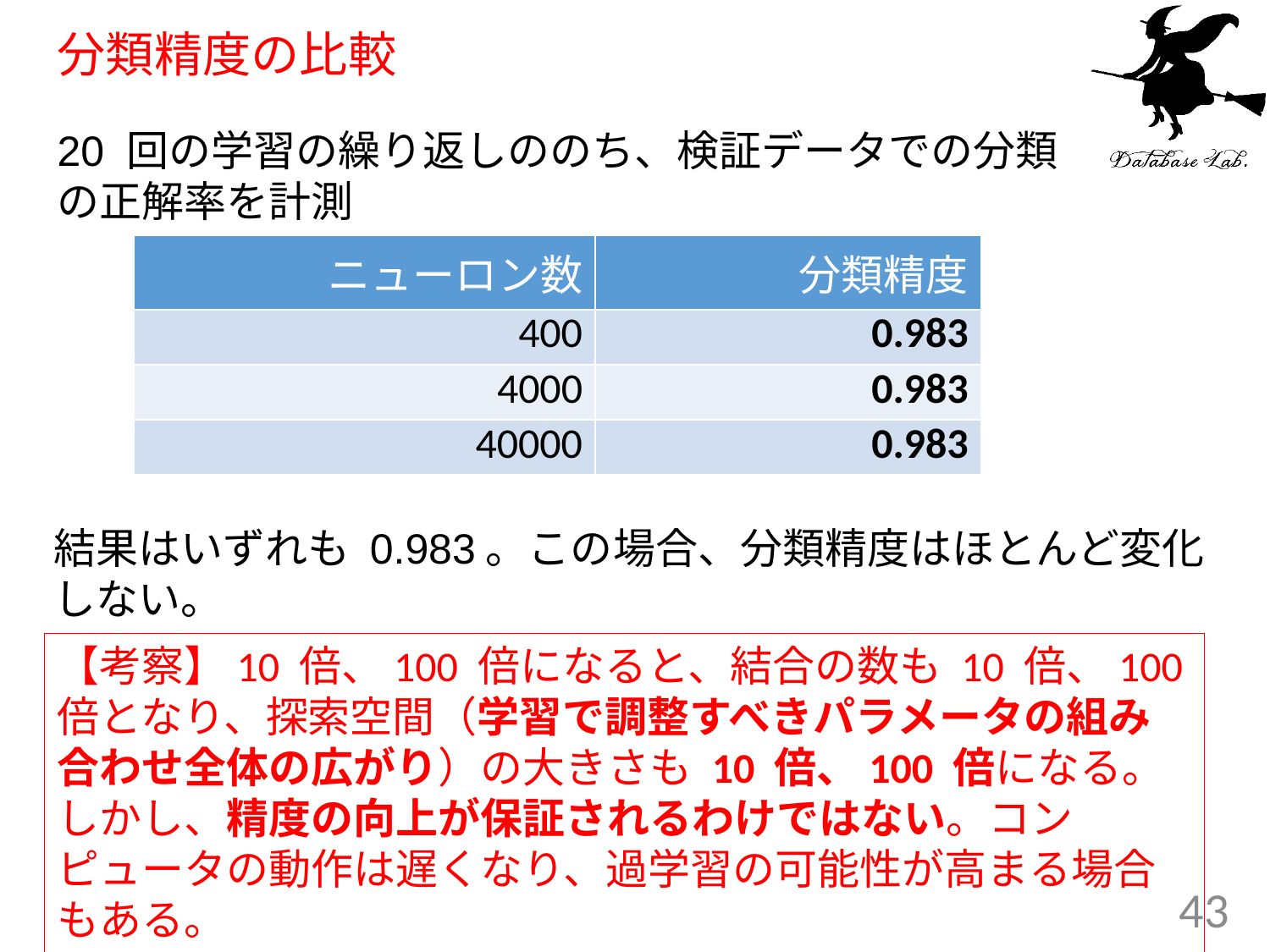

# 分類精度の比較
20 回の学習の繰り返しののち、検証データでの分類の正解率を計測
| ニューロン数 | 分類精度 |
| --- | --- |
| 400 | 0.983 |
| 4000 | 0.983 |
| 40000 | 0.983 |
結果はいずれも 0.983。この場合、分類精度はほとんど変化しない。
【考察】10 倍、100 倍になると、結合の数も 10 倍、100 倍となり、探索空間（学習で調整すべきパラメータの組み合わせ全体の広がり）の大きさも 10 倍、100 倍になる。しかし、精度の向上が保証されるわけではない。コンピュータの動作は遅くなり、過学習の可能性が高まる場合もある。

43